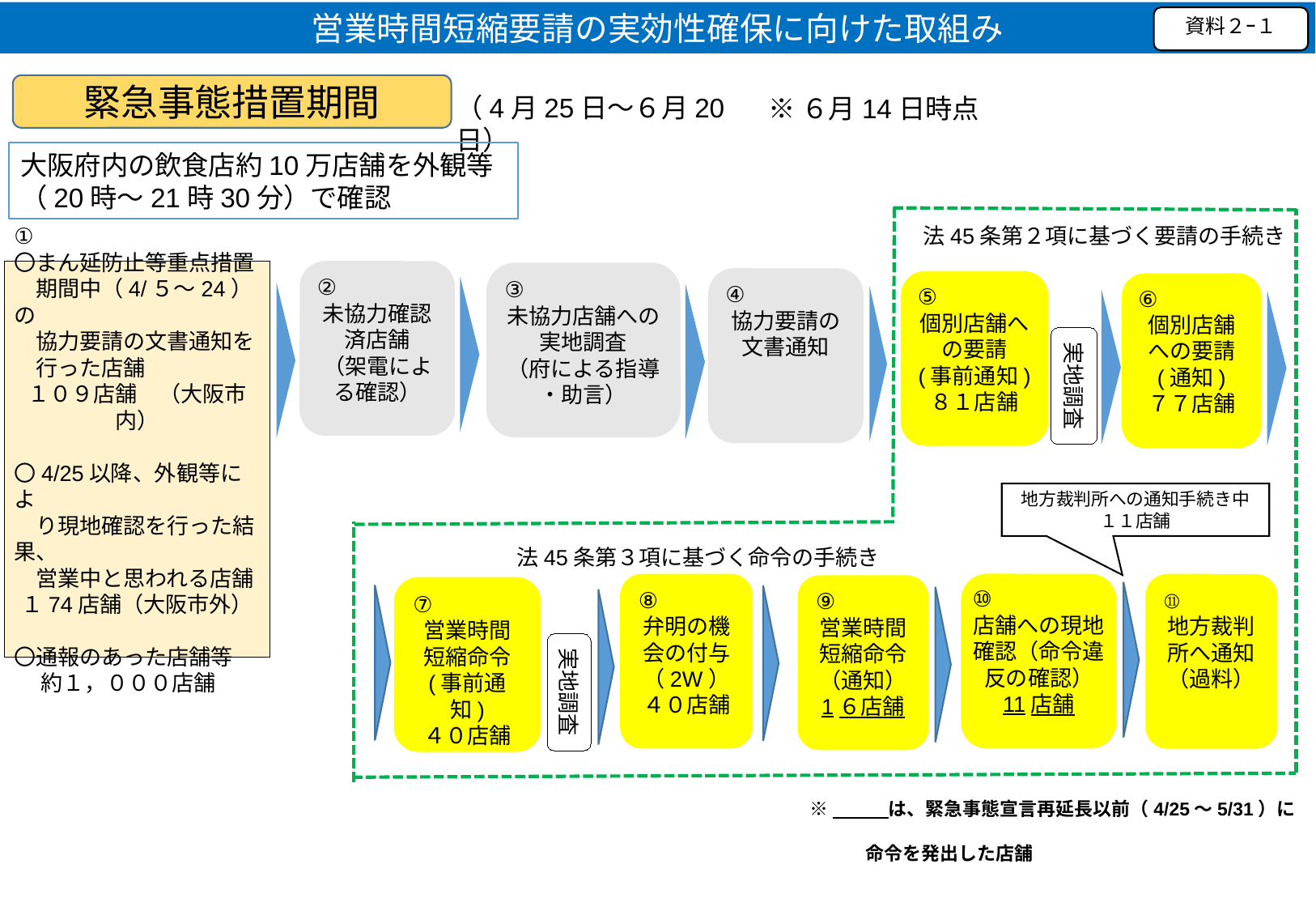

営業時間短縮要請の実効性確保に向けた取組み
資料２ｰ１
緊急事態措置期間
（4月25日～６月20日）
※６月14日時点
大阪府内の飲食店約10万店舗を外観等
（20時～21時30分）で確認
法45条第２項に基づく要請の手続き
②
未協力確認済店舗
（架電による確認）
①
〇まん延防止等重点措置
　期間中（4/５～24）の
　協力要請の文書通知を
　行った店舗
１０９店舗　（大阪市内）

〇4/25以降、外観等によ
　り現地確認を行った結果、
　営業中と思われる店舗
１74店舗（大阪市外）

〇通報のあった店舗等
　 約１，０００店舗
③
未協力店舗への実地調査
（府による指導
・助言）
④
協力要請の文書通知
⑤
個別店舗への要請
(事前通知)
８１店舗

⑥
個別店舗への要請
(通知)
７７店舗

実地調査
地方裁判所への通知手続き中
１１店舗
法45条第３項に基づく命令の手続き
⑧
弁明の機会の付与
（2W）
４０店舗
⑩
店舗への現地確認（命令違反の確認）
11店舗
⑪
地方裁判所へ通知
（過料）
⑨
営業時間短縮命令（通知）
1６店舗
⑦
営業時間
短縮命令
(事前通知)
４０店舗

実地調査

※　　　は、緊急事態宣言再延長以前（4/25～5/31）に
　　　　　　　　　　　　　　　　　　　　　　　　　　　　　　命令を発出した店舗